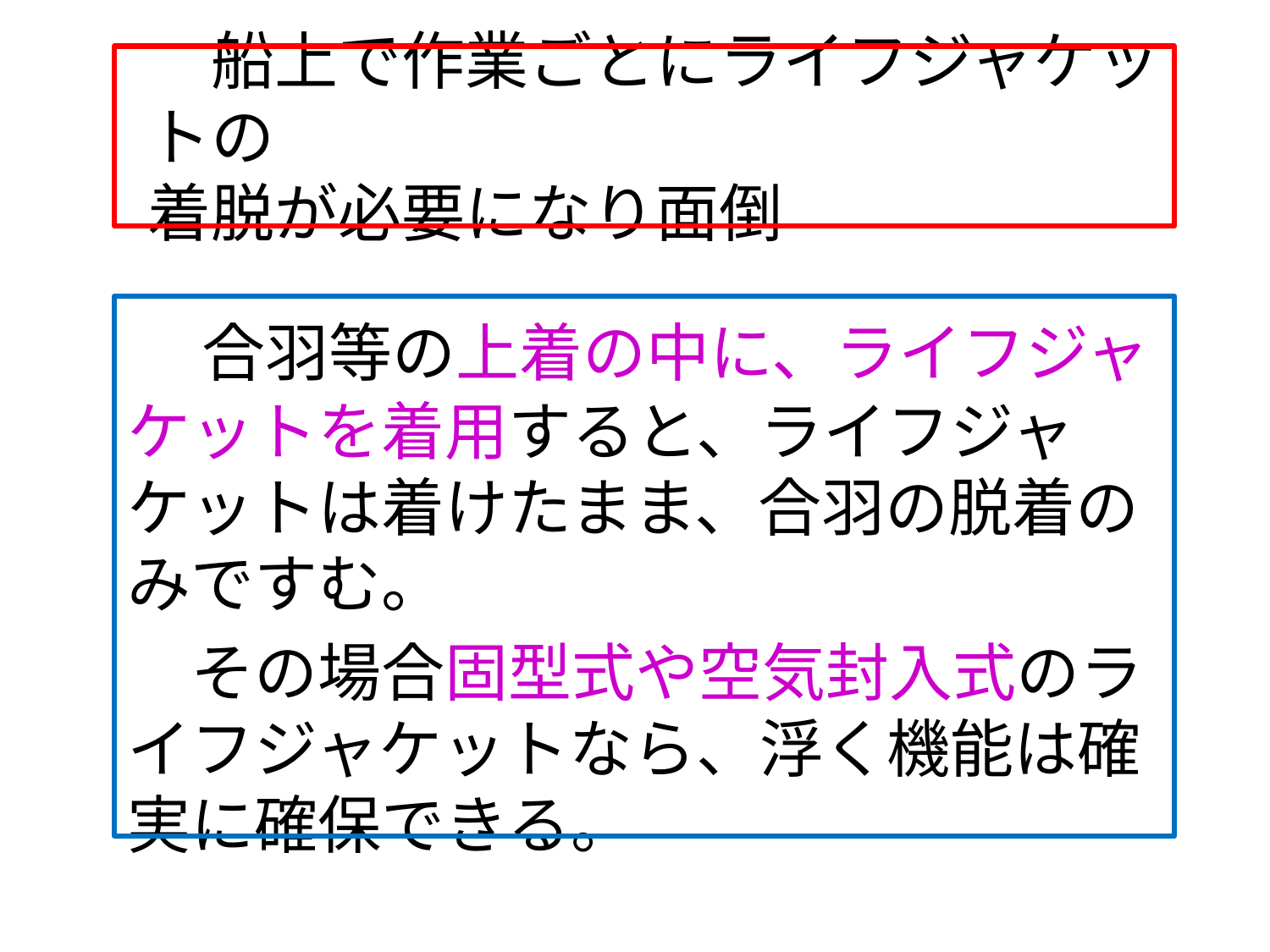

# 船上で作業ごとにライフジャケットの 着脱が必要になり面倒

　合羽等の上着の中に、ライフジャケットを着用すると、ライフジャケットは着けたまま、合羽の脱着のみですむ。
　その場合固型式や空気封入式のライフジャケットなら、浮く機能は確実に確保できる。